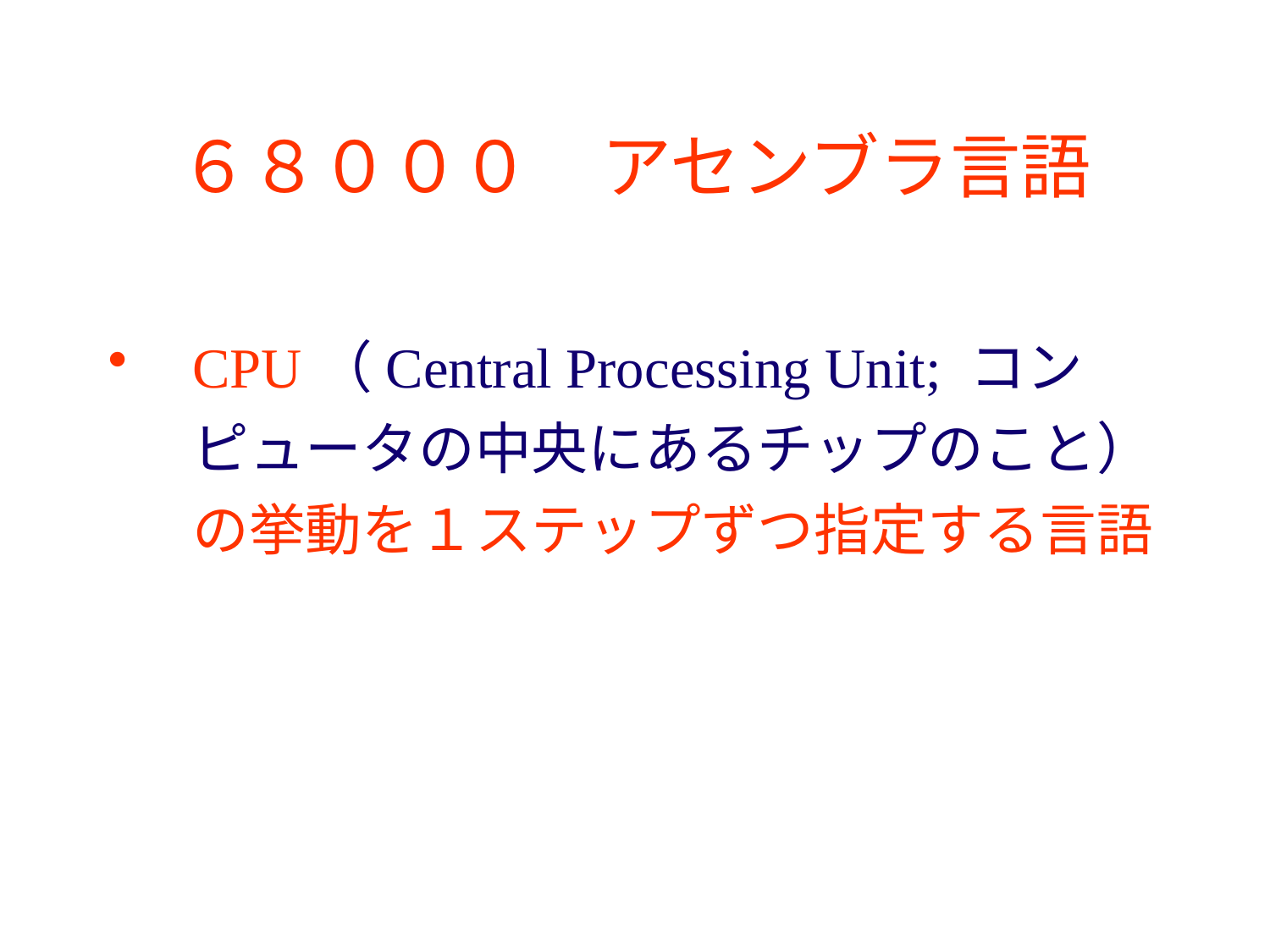

# ６８０００　アセンブラ言語

CPU（Central Processing Unit; コンピュータの中央にあるチップのこと）の挙動を１ステップずつ指定する言語